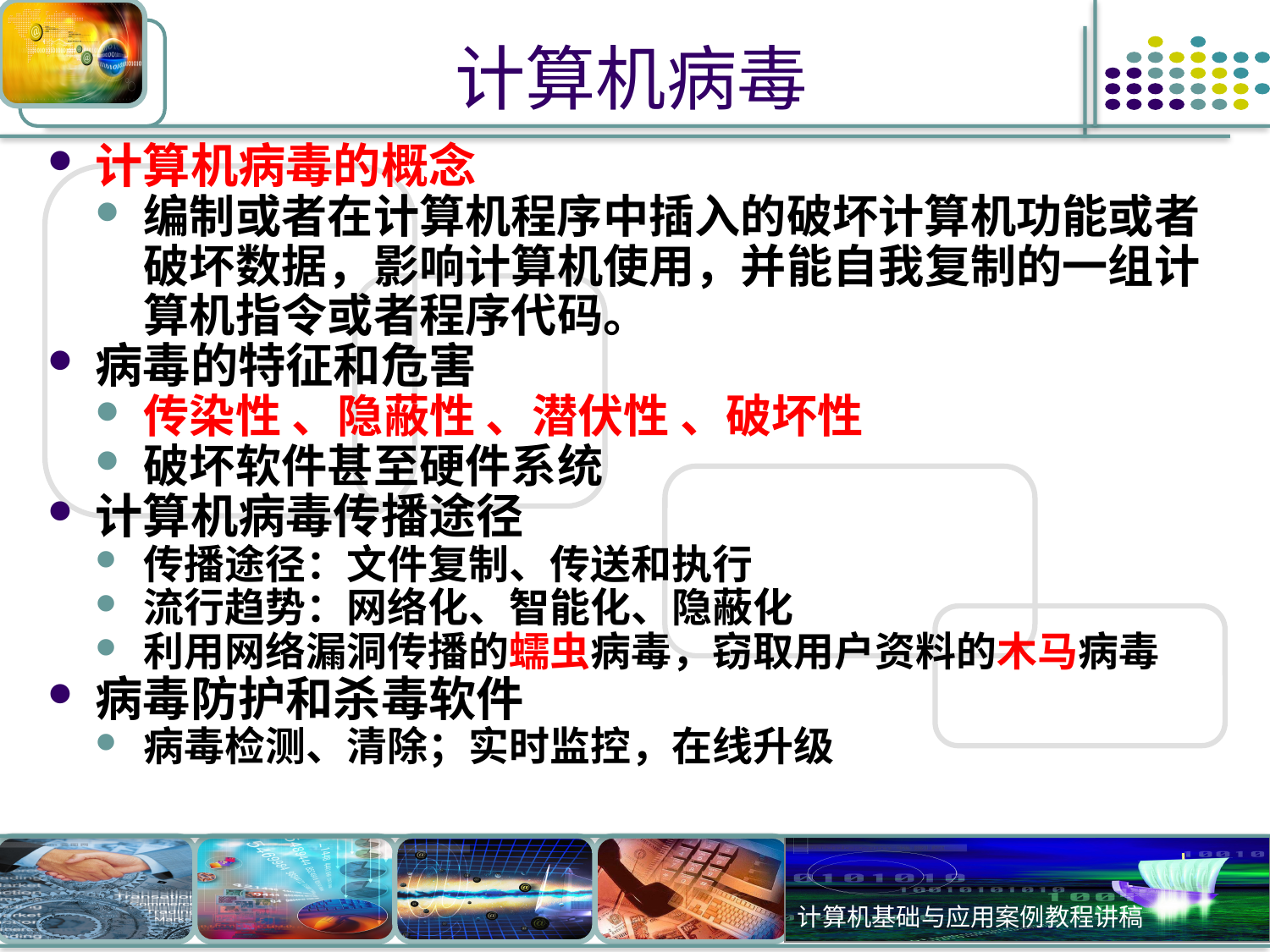

# 计算机病毒
计算机病毒的概念
编制或者在计算机程序中插入的破坏计算机功能或者破坏数据，影响计算机使用，并能自我复制的一组计算机指令或者程序代码。
病毒的特征和危害
传染性 、隐蔽性 、潜伏性 、破坏性
破坏软件甚至硬件系统
计算机病毒传播途径
传播途径：文件复制、传送和执行
流行趋势：网络化、智能化、隐蔽化
利用网络漏洞传播的蠕虫病毒，窃取用户资料的木马病毒
病毒防护和杀毒软件
病毒检测、清除；实时监控，在线升级